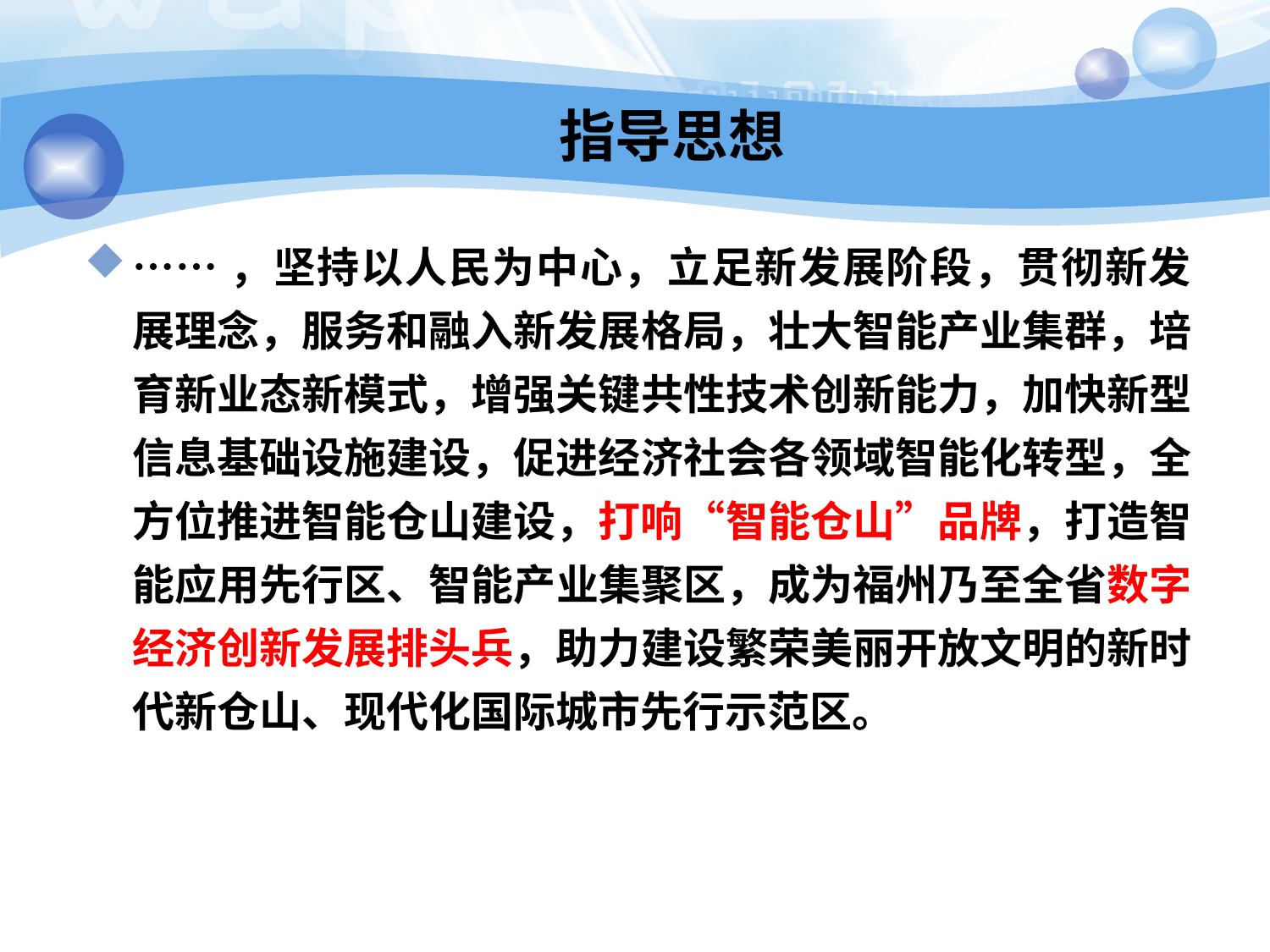

# 指导思想
……，坚持以人民为中心，立足新发展阶段，贯彻新发展理念，服务和融入新发展格局，壮大智能产业集群，培育新业态新模式，增强关键共性技术创新能力，加快新型信息基础设施建设，促进经济社会各领域智能化转型，全方位推进智能仓山建设，打响“智能仓山”品牌，打造智能应用先行区、智能产业集聚区，成为福州乃至全省数字经济创新发展排头兵，助力建设繁荣美丽开放文明的新时代新仓山、现代化国际城市先行示范区。